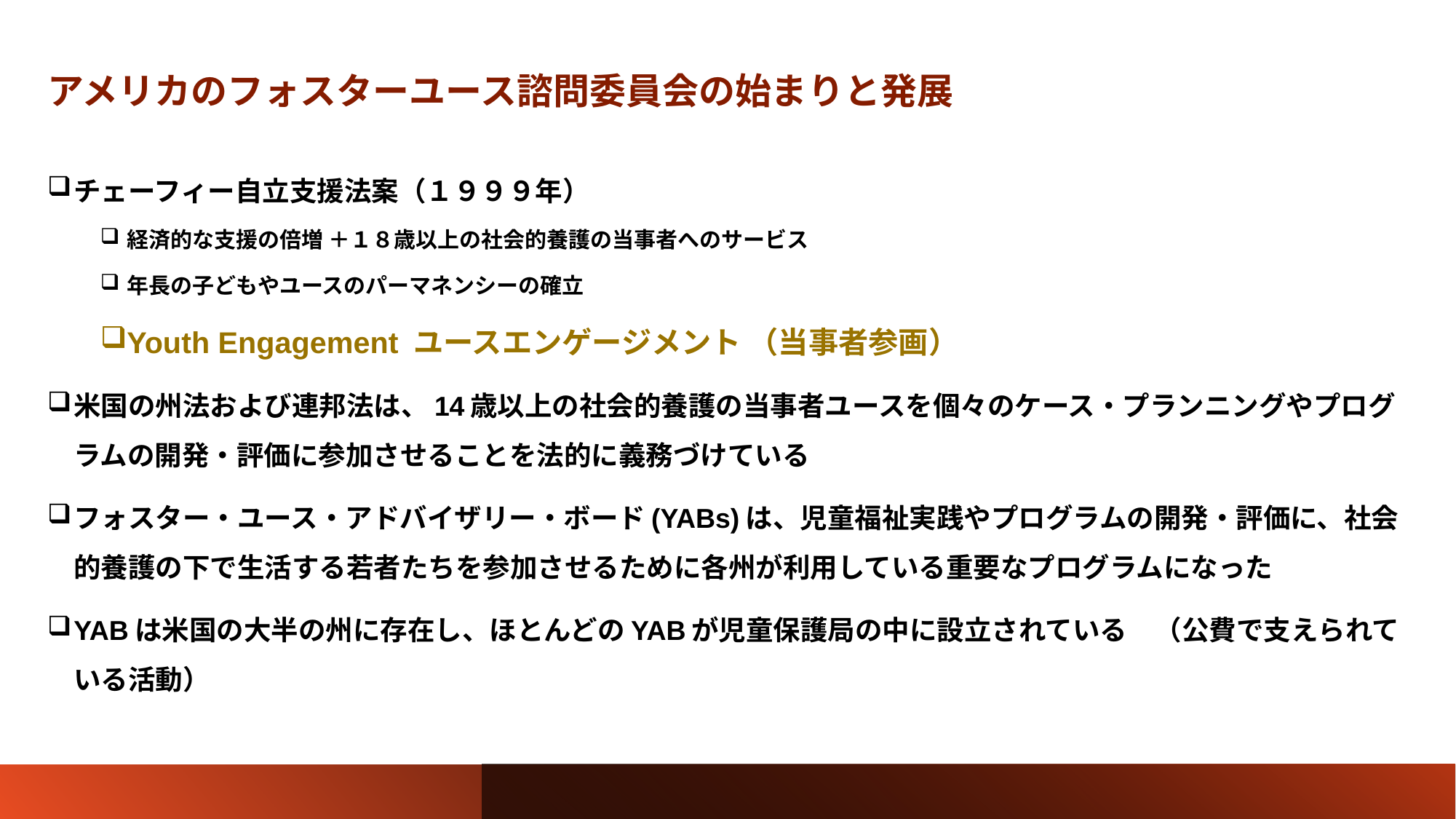

# アメリカのフォスターユース諮問委員会の始まりと発展
チェーフィー自立支援法案（１９９９年）
経済的な支援の倍増 ＋１８歳以上の社会的養護の当事者へのサービス
年長の子どもやユースのパーマネンシーの確立
Youth Engagement ユースエンゲージメント （当事者参画）
米国の州法および連邦法は、14歳以上の社会的養護の当事者ユースを個々のケース・プランニングやプログラムの開発・評価に参加させることを法的に義務づけている
フォスター・ユース・アドバイザリー・ボード(YABs)は、児童福祉実践やプログラムの開発・評価に、社会的養護の下で生活する若者たちを参加させるために各州が利用している重要なプログラムになった
YABは米国の大半の州に存在し、ほとんどのYABが児童保護局の中に設立されている　（公費で支えられている活動）